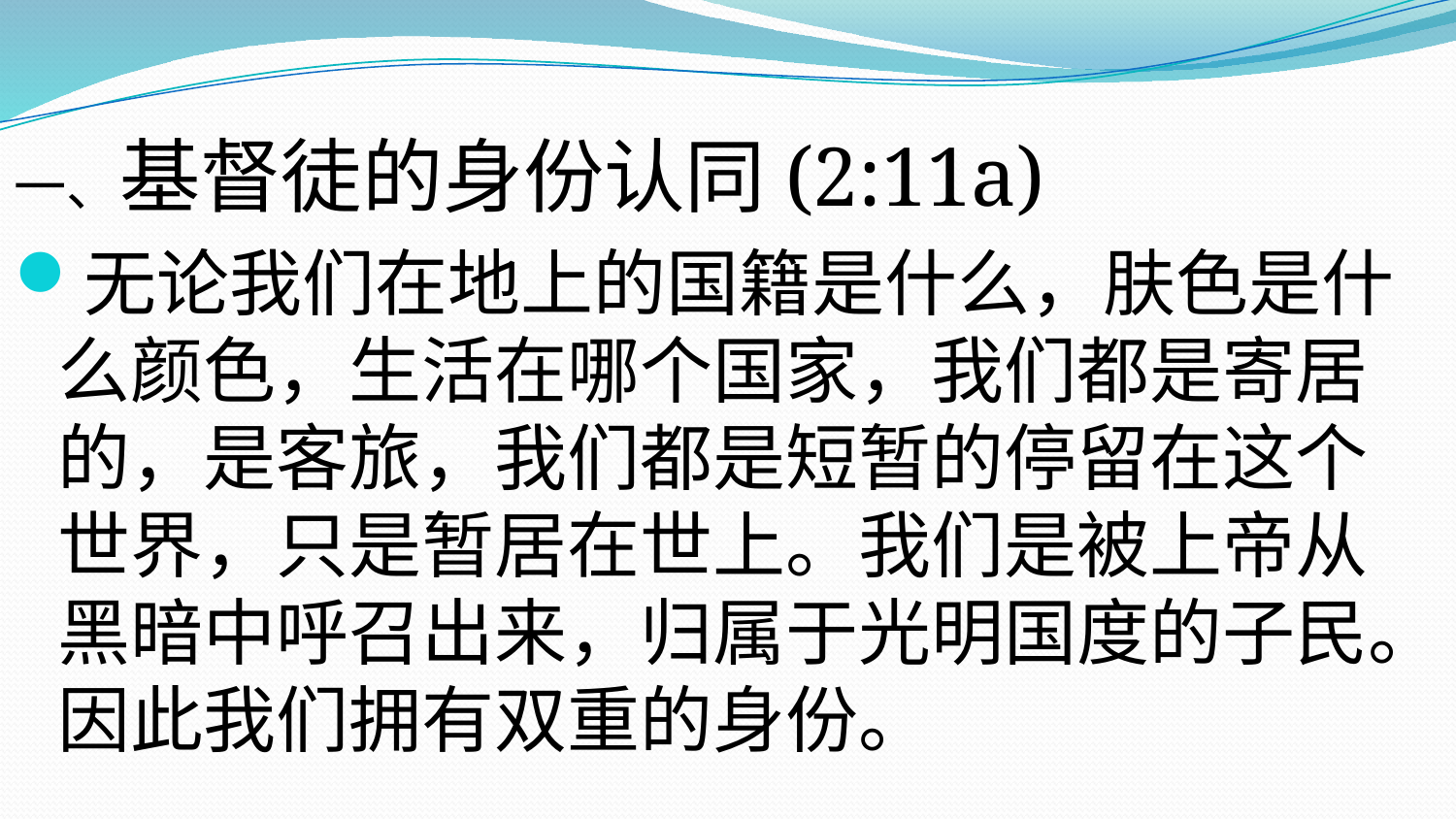

一、基督徒的身份认同(2:11a)
无论我们在地上的国籍是什么，肤色是什么颜色，生活在哪个国家，我们都是寄居的，是客旅，我们都是短暂的停留在这个世界，只是暂居在世上。我们是被上帝从黑暗中呼召出来，归属于光明国度的子民。因此我们拥有双重的身份。